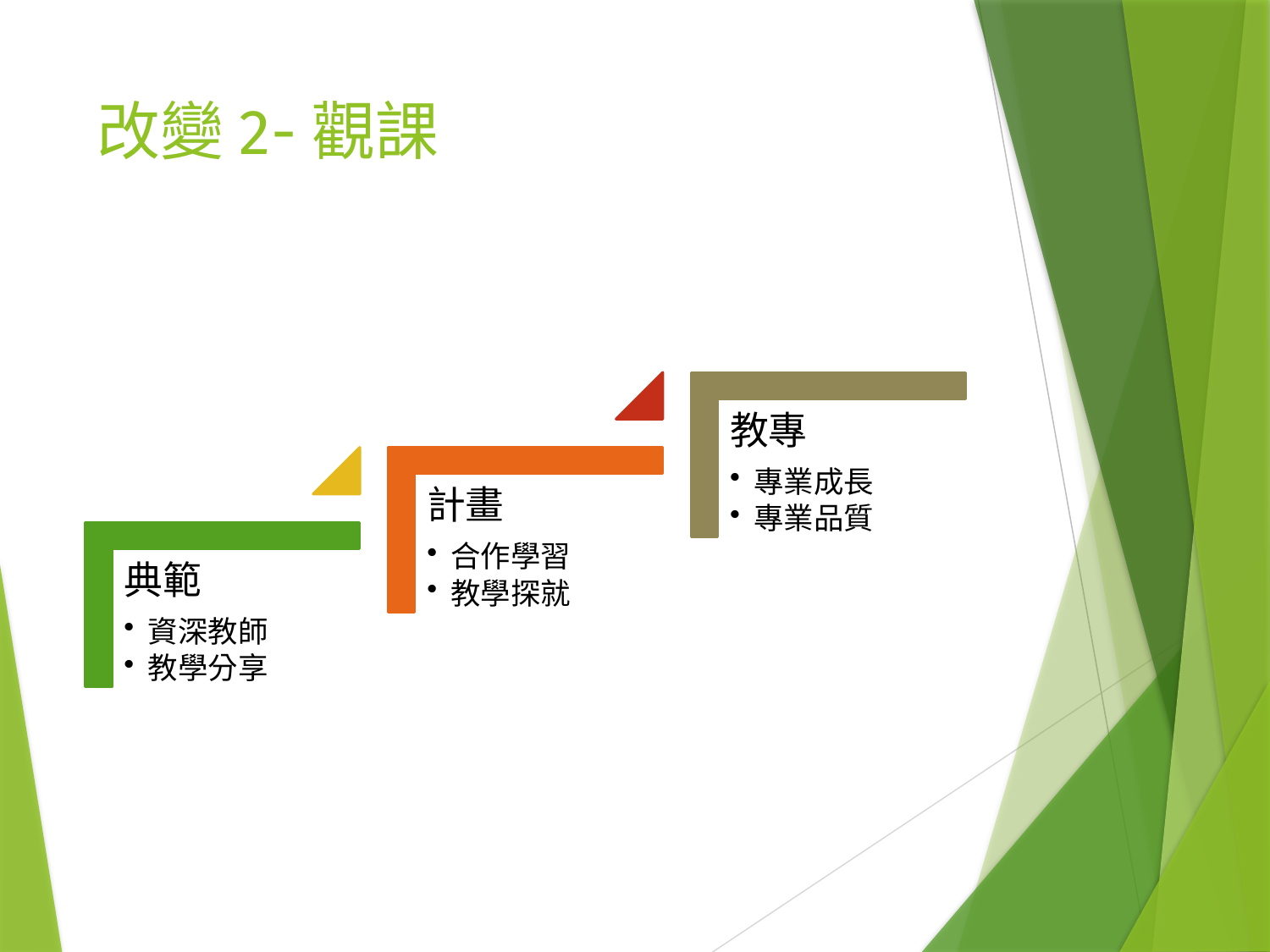

# 改變2-觀課
典範
資深教師
教學分享
計畫
合作學習
教學探就
教專
專業成長
專業品質